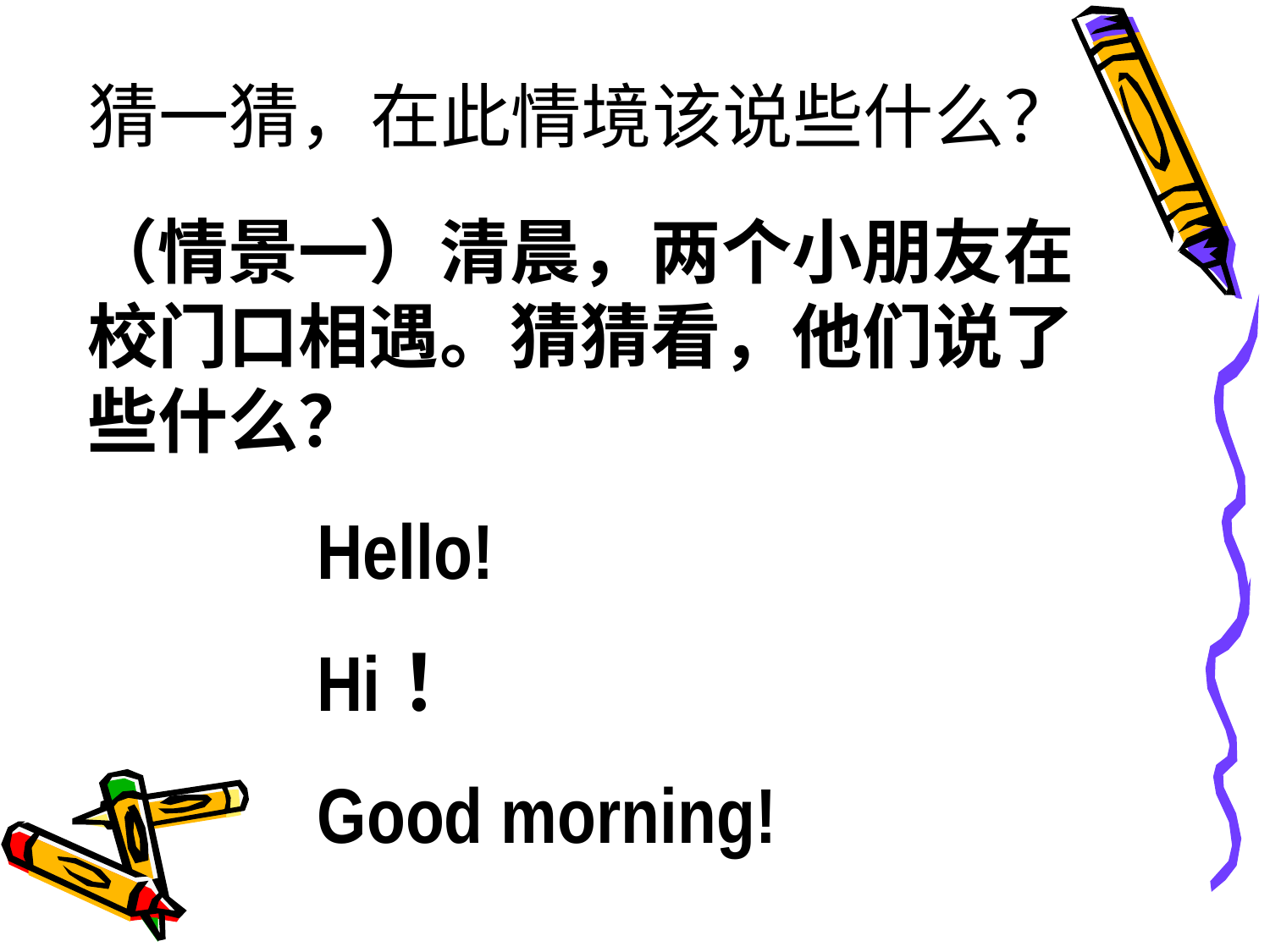

猜一猜，在此情境该说些什么？
（情景一）清晨，两个小朋友在校门口相遇。猜猜看，他们说了些什么？
Hello!
Hi！
Good morning!